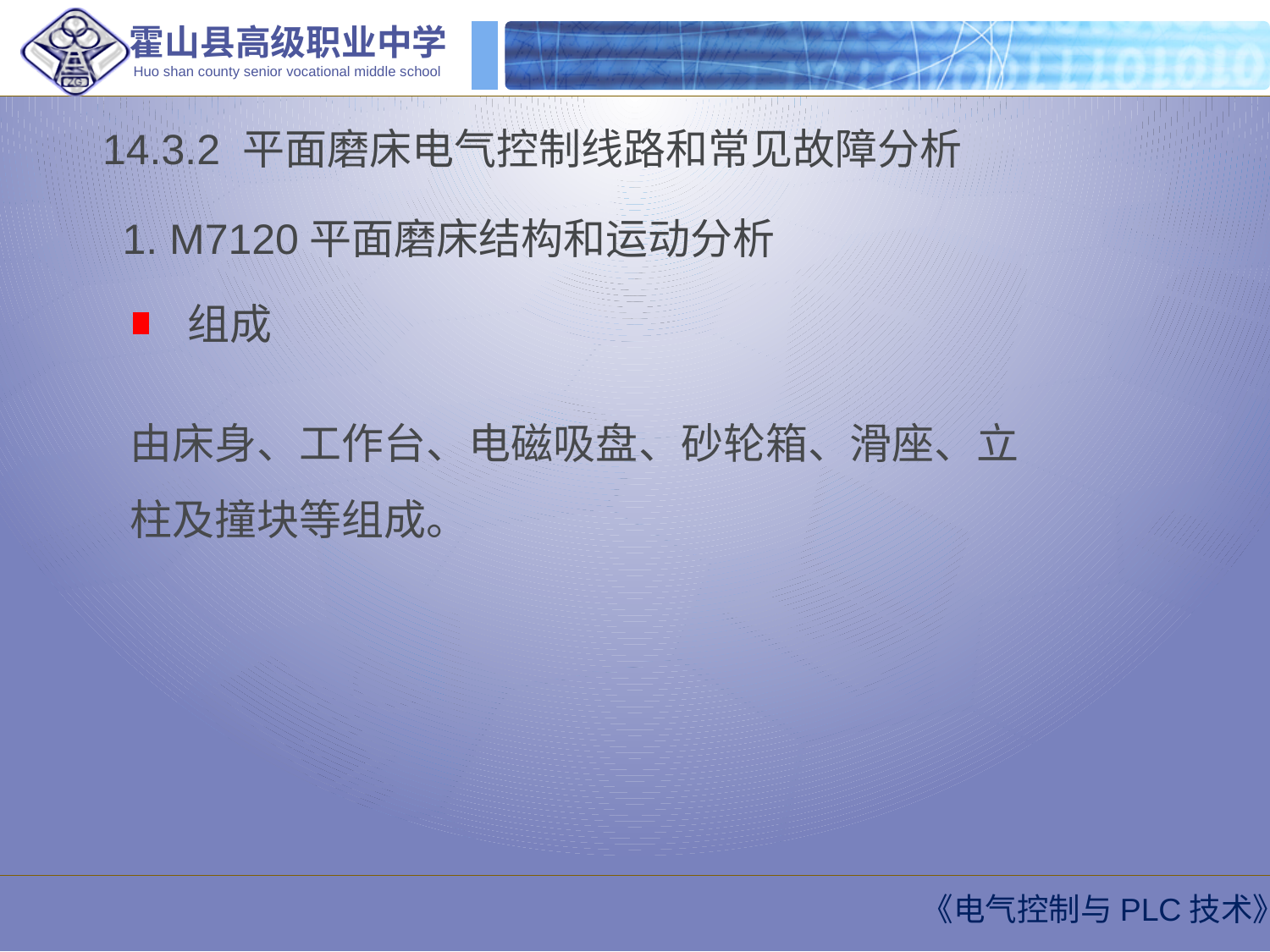

14.3.2 平面磨床电气控制线路和常见故障分析
1. M7120平面磨床结构和运动分析
组成

由床身、工作台、电磁吸盘、砂轮箱、滑座、立柱及撞块等组成。